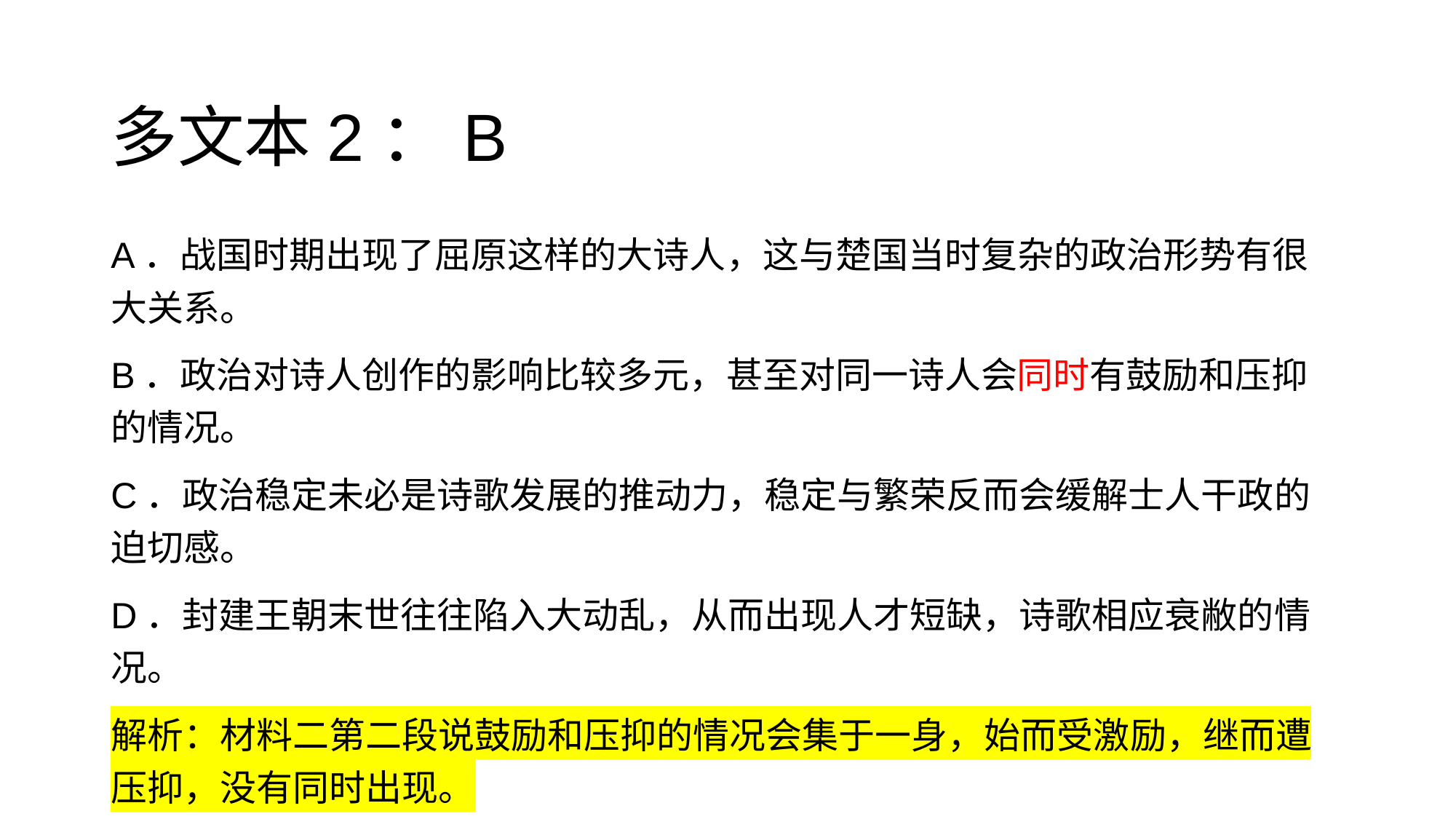

# 多文本2：B
A．战国时期出现了屈原这样的大诗人，这与楚国当时复杂的政治形势有很大关系。
B．政治对诗人创作的影响比较多元，甚至对同一诗人会同时有鼓励和压抑的情况。
C．政治稳定未必是诗歌发展的推动力，稳定与繁荣反而会缓解士人干政的迫切感。
D．封建王朝末世往往陷入大动乱，从而出现人才短缺，诗歌相应衰敝的情况。
解析：材料二第二段说鼓励和压抑的情况会集于一身，始而受激励，继而遭压抑，没有同时出现。